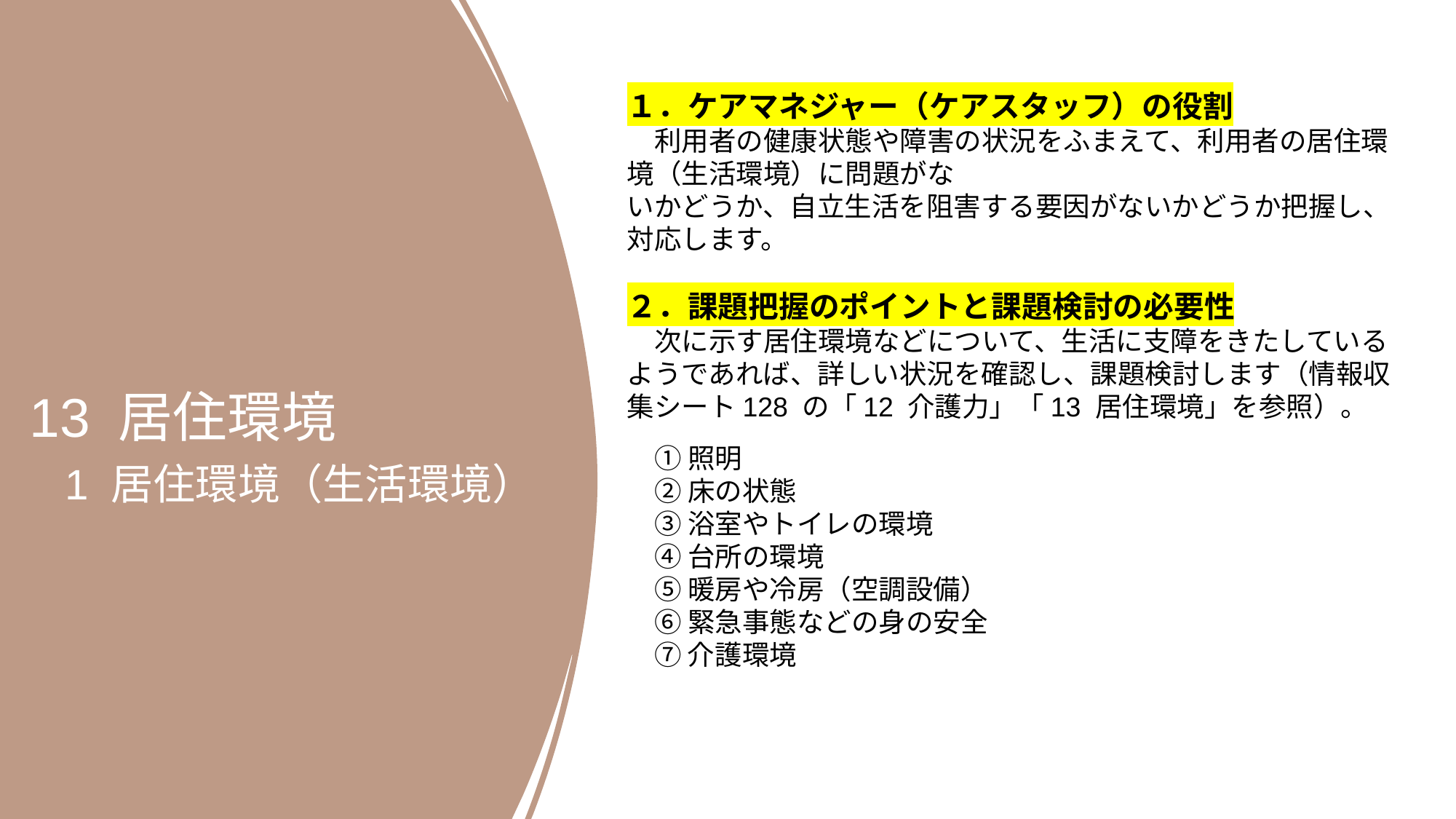

１．ケアマネジャー（ケアスタッフ）の役割
　利用者の健康状態や障害の状況をふまえて、利用者の居住環境（生活環境）に問題がな
いかどうか、自立生活を阻害する要因がないかどうか把握し、対応します。

２．課題把握のポイントと課題検討の必要性
　次に示す居住環境などについて、生活に支障をきたしているようであれば、詳しい状況を確認し、課題検討します（情報収集シート128 の「12 介護力」「13 居住環境」を参照）。

　① 照明
　② 床の状態
　③ 浴室やトイレの環境
　④ 台所の環境
　⑤ 暖房や冷房（空調設備）
　⑥ 緊急事態などの身の安全
　⑦ 介護環境
13 居住環境
   1 居住環境（生活環境）